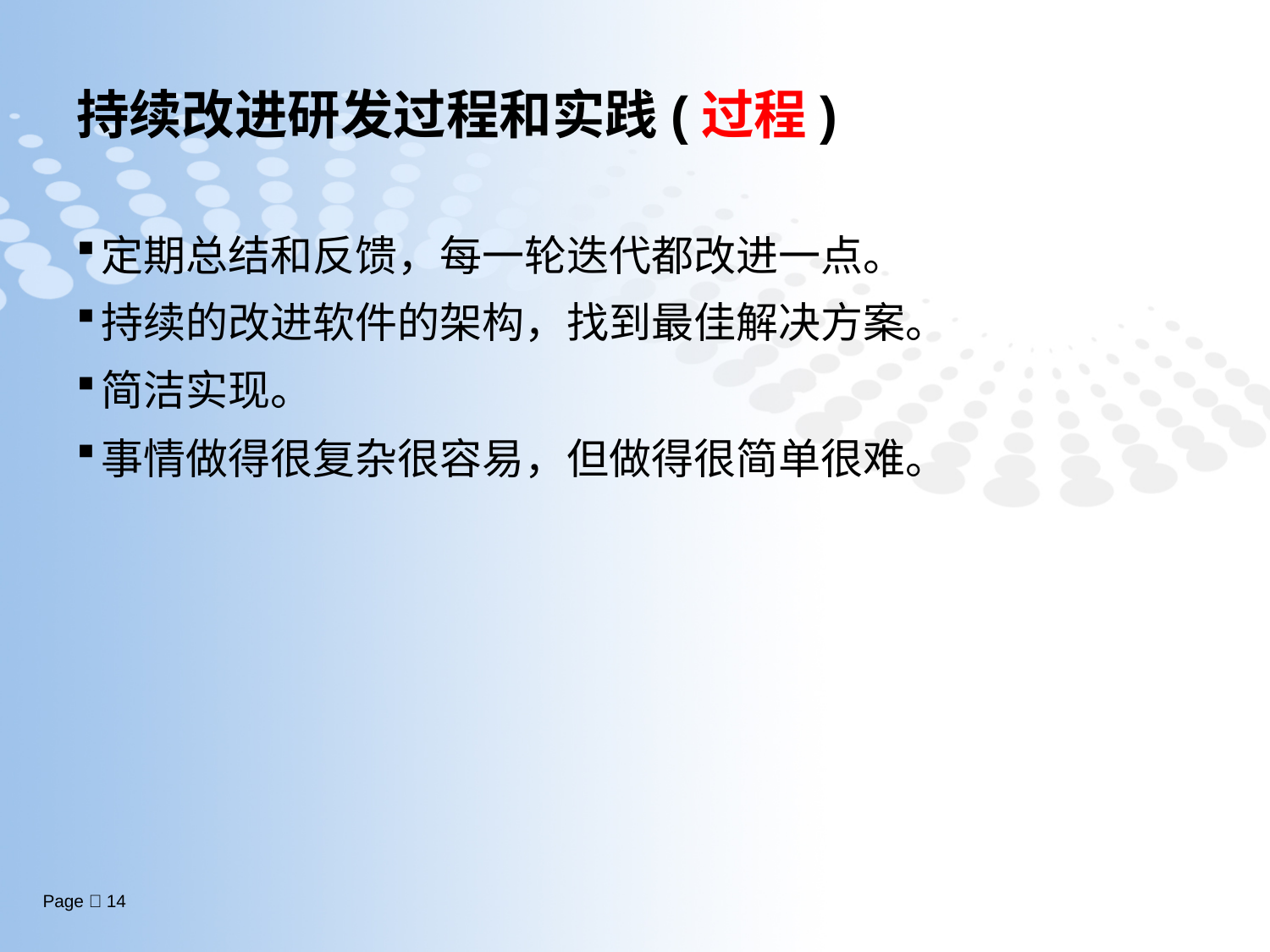

# 持续改进研发过程和实践(过程)
定期总结和反馈，每一轮迭代都改进一点。
持续的改进软件的架构，找到最佳解决方案。
简洁实现。
事情做得很复杂很容易，但做得很简单很难。